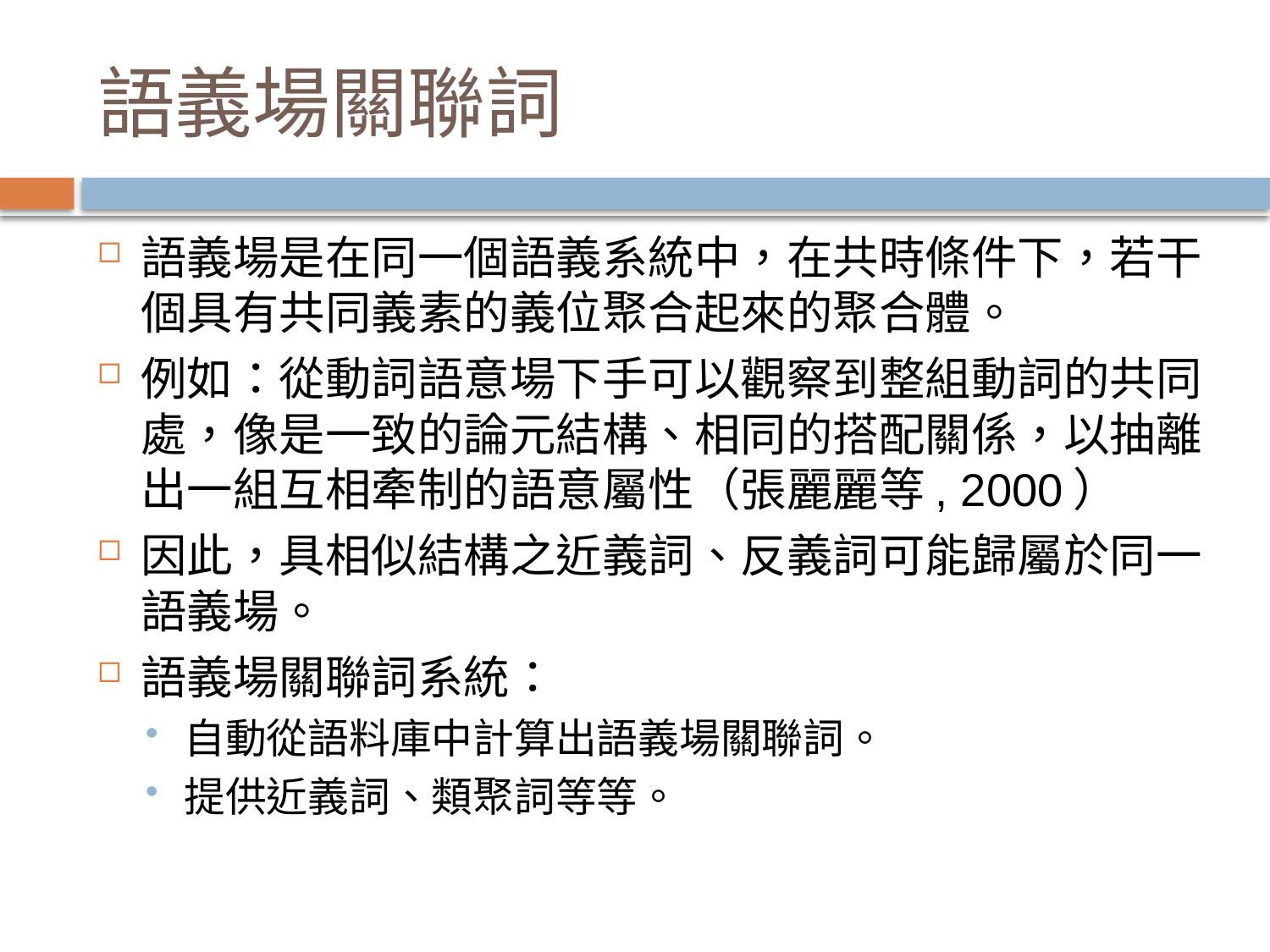

# 語義場關聯詞
語義場是在同一個語義系統中，在共時條件下，若干個具有共同義素的義位聚合起來的聚合體。
例如：從動詞語意場下手可以觀察到整組動詞的共同處，像是一致的論元結構、相同的搭配關係，以抽離出一組互相牽制的語意屬性（張麗麗等, 2000）
因此，具相似結構之近義詞、反義詞可能歸屬於同一語義場。
語義場關聯詞系統：
自動從語料庫中計算出語義場關聯詞。
提供近義詞、類聚詞等等。